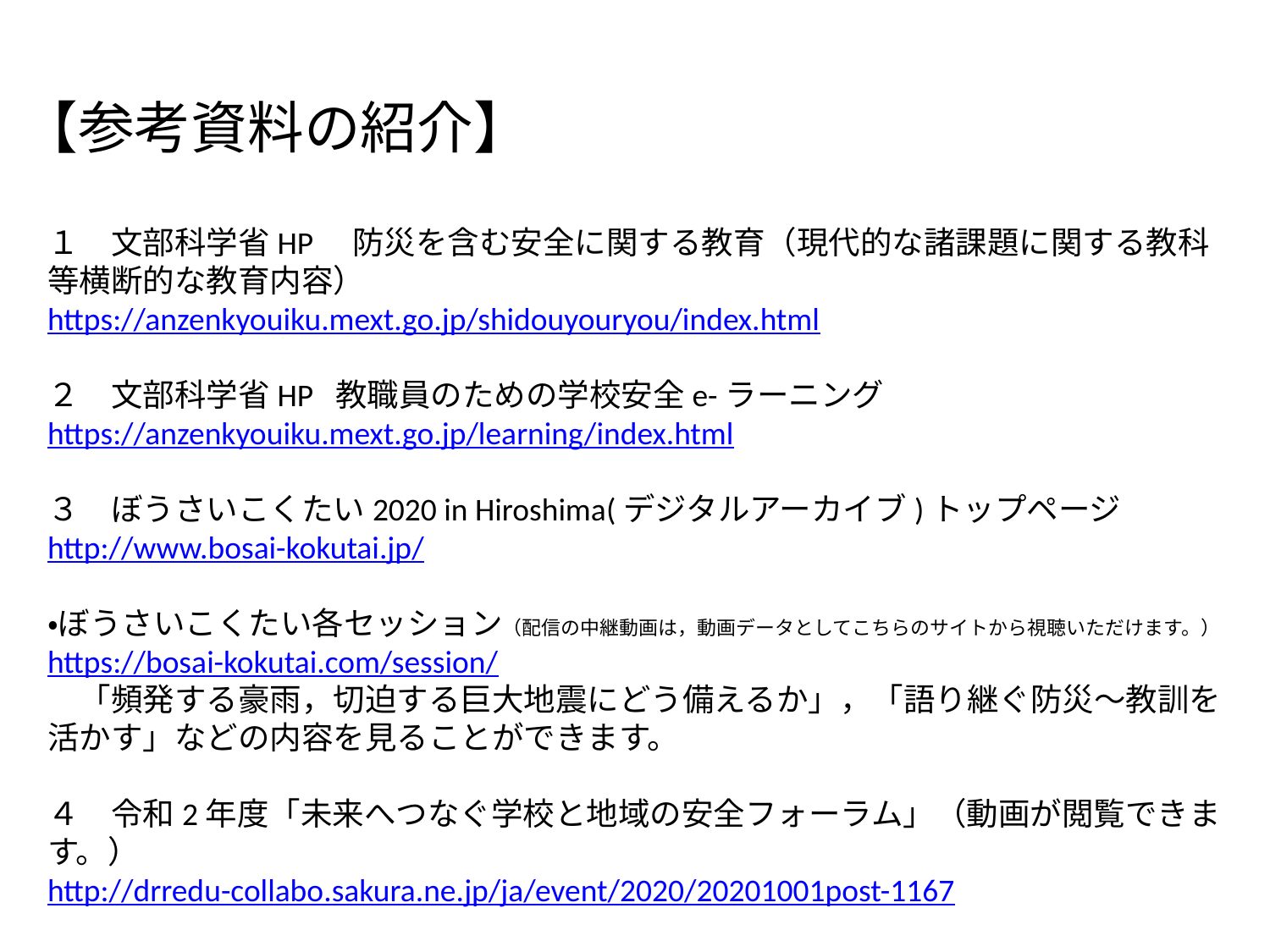

【参考資料の紹介】
１　文部科学省HP　防災を含む安全に関する教育（現代的な諸課題に関する教科等横断的な教育内容）
https://anzenkyouiku.mext.go.jp/shidouyouryou/index.html

２　文部科学省HP  教職員のための学校安全e-ラーニング
https://anzenkyouiku.mext.go.jp/learning/index.html

３　ぼうさいこくたい2020 in Hiroshima(デジタルアーカイブ)トップページ
http://www.bosai-kokutai.jp/

・ぼうさいこくたい各セッション（配信の中継動画は，動画データとしてこちらのサイトから視聴いただけます。）
https://bosai-kokutai.com/session/
　「頻発する豪雨，切迫する巨大地震にどう備えるか」，「語り継ぐ防災～教訓を活かす」などの内容を見ることができます。

４　令和2年度「未来へつなぐ学校と地域の安全フォーラム」（動画が閲覧できます。）
http://drredu-collabo.sakura.ne.jp/ja/event/2020/20201001post-1167